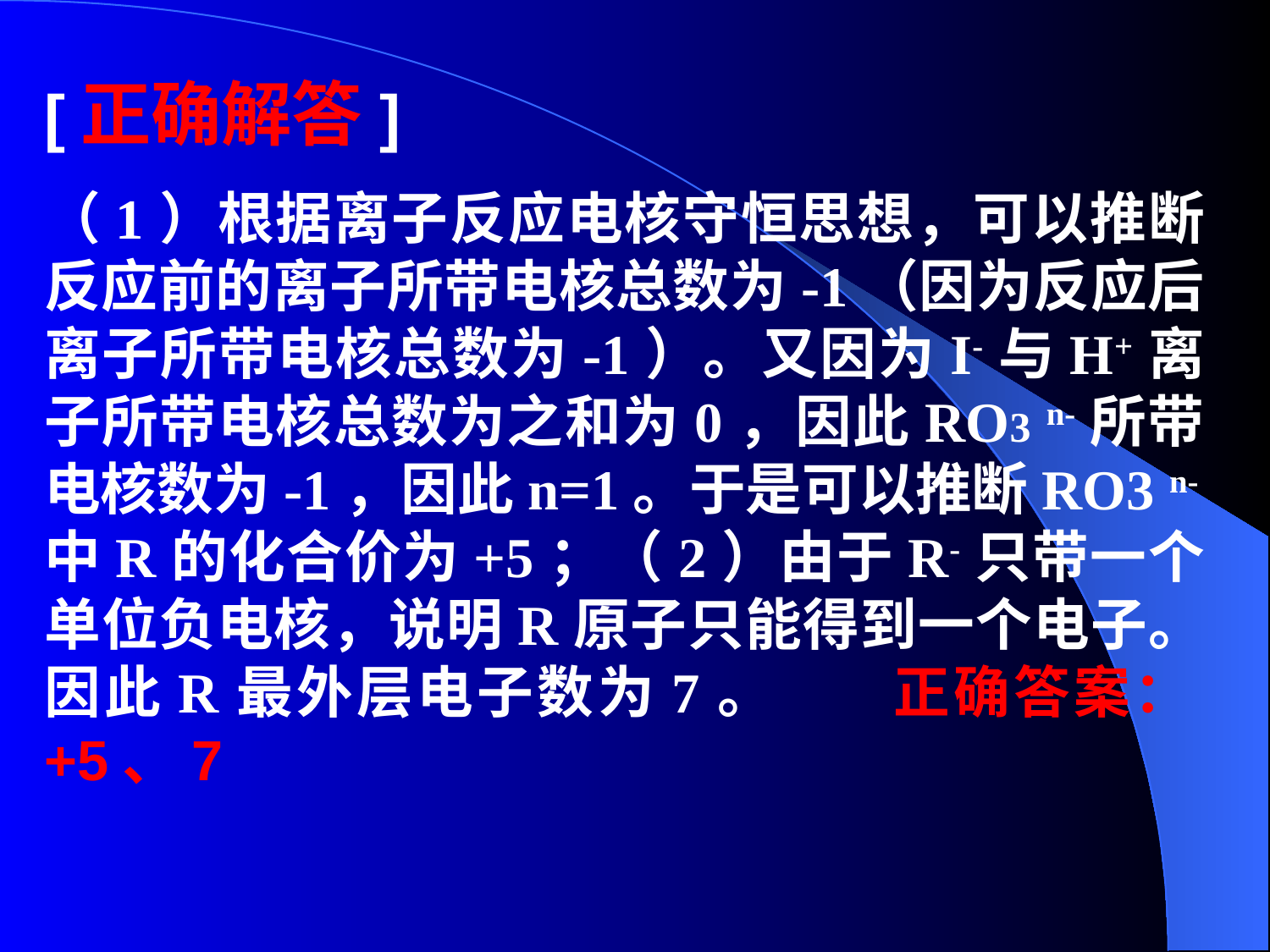

[正确解答]
（1）根据离子反应电核守恒思想，可以推断反应前的离子所带电核总数为-1（因为反应后离子所带电核总数为-1）。又因为I-与H+离子所带电核总数为之和为0，因此RO3 n-所带电核数为-1，因此n=1。于是可以推断RO3 n-中R的化合价为+5；（2）由于R-只带一个单位负电核，说明R原子只能得到一个电子。因此R最外层电子数为7。       正确答案：+5、7

33